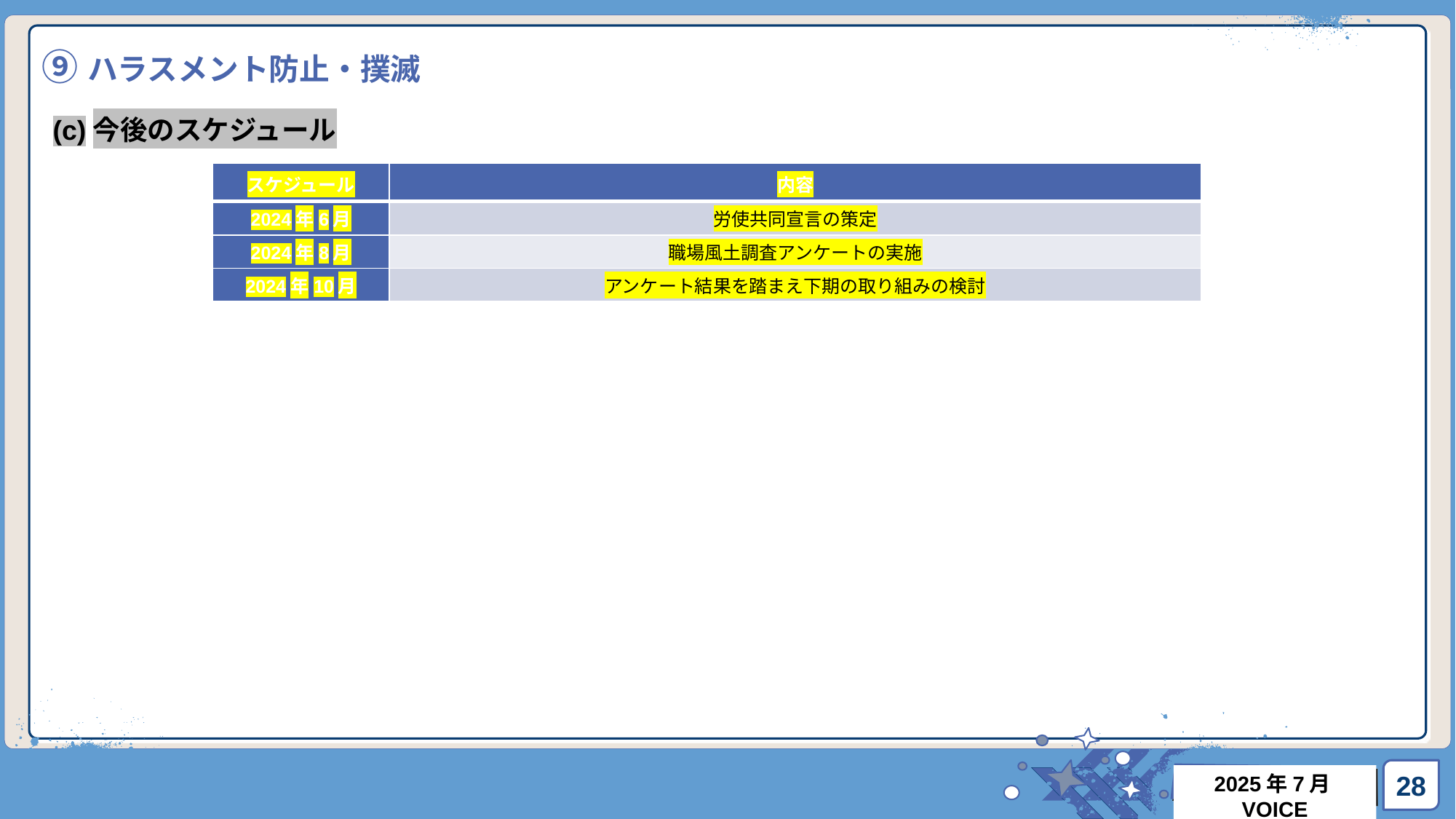

# ⑨ハラスメント防止・撲滅
(c)今後のスケジュール
| スケジュール | 内容 |
| --- | --- |
| 2024年6月 | 労使共同宣言の策定 |
| 2024年8月 | 職場風土調査アンケートの実施 |
| 2024年10月 | アンケート結果を踏まえ下期の取り組みの検討 |
28
2025年7月VOICE